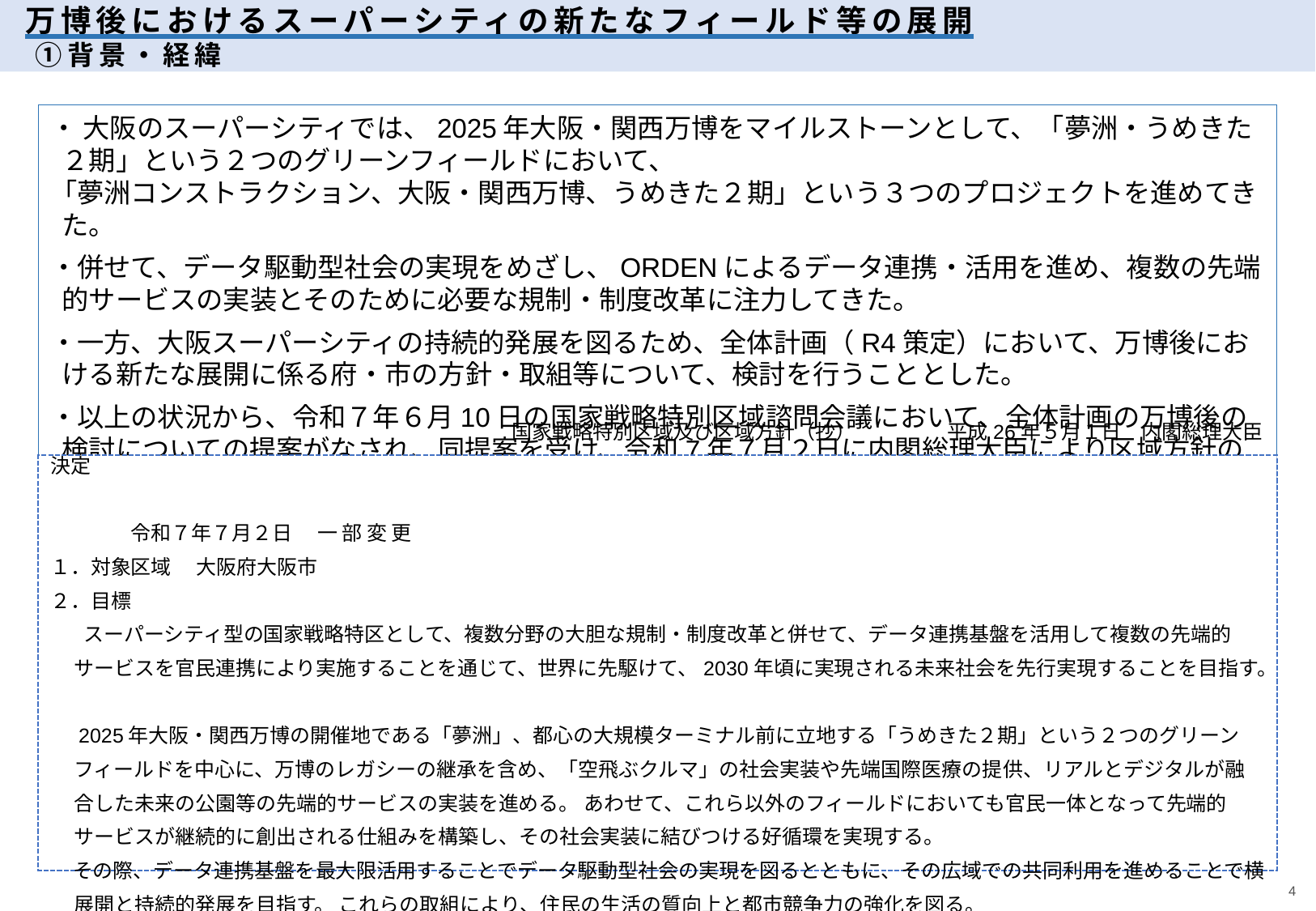

万博後におけるスーパーシティの新たなフィールド等の展開
　①背景・経緯
・ 大阪のスーパーシティでは、2025年大阪・関西万博をマイルストーンとして、「夢洲・うめきた２期」という２つのグリーンフィールドにおいて、
「夢洲コンストラクション、大阪・関西万博、うめきた２期」という３つのプロジェクトを進めてきた。
・併せて、データ駆動型社会の実現をめざし、ORDENによるデータ連携・活用を進め、複数の先端的サービスの実装とそのために必要な規制・制度改革に注力してきた。
・一方、大阪スーパーシティの持続的発展を図るため、全体計画（R4策定）において、万博後における新たな展開に係る府・市の方針・取組等について、検討を行うこととした。
・以上の状況から、令和７年６月10日の国家戦略特別区域諮問会議において、全体計画の万博後の検討についての提案がなされ、同提案を受け、令和7年７月２日に内閣総理大臣により区域方針の変更がなされた。
　　　　　　　　　　　　　　　　　　                      国家戦略特別区域及び区域方針（抄）　                平成26年５月１日　内閣総理大臣決定
　　　　　　　　　　　　　　　　　　　　　　　　　　　　　　　　　　　　　　　　　　　　　　　　　　　　　　　　　　　　　　　　令和７年７月２日 　一 部 変 更
１．対象区域 　大阪府大阪市
２．目標
　   スーパーシティ型の国家戦略特区として、複数分野の大胆な規制・制度改革と併せて、データ連携基盤を活用して複数の先端的サービスを官民連携により実施することを通じて、世界に先駆けて、2030年頃に実現される未来社会を先行実現することを目指す。
     2025年大阪・関西万博の開催地である「夢洲」、都心の大規模ターミナル前に立地する「うめきた２期」という２つのグリーンフィールドを中心に、万博のレガシーの継承を含め、「空飛ぶクルマ」の社会実装や先端国際医療の提供、リアルとデジタルが融合した未来の公園等の先端的サービスの実装を進める。 あわせて、これら以外のフィールドにおいても官民一体となって先端的サービスが継続的に創出される仕組みを構築し、その社会実装に結びつける好循環を実現する。
    その際、データ連携基盤を最大限活用することでデータ駆動型社会の実現を図るとともに、その広域での共同利用を進めることで横展開と持続的発展を目指す。 これらの取組により、住民の生活の質向上と都市競争力の強化を図る。
4